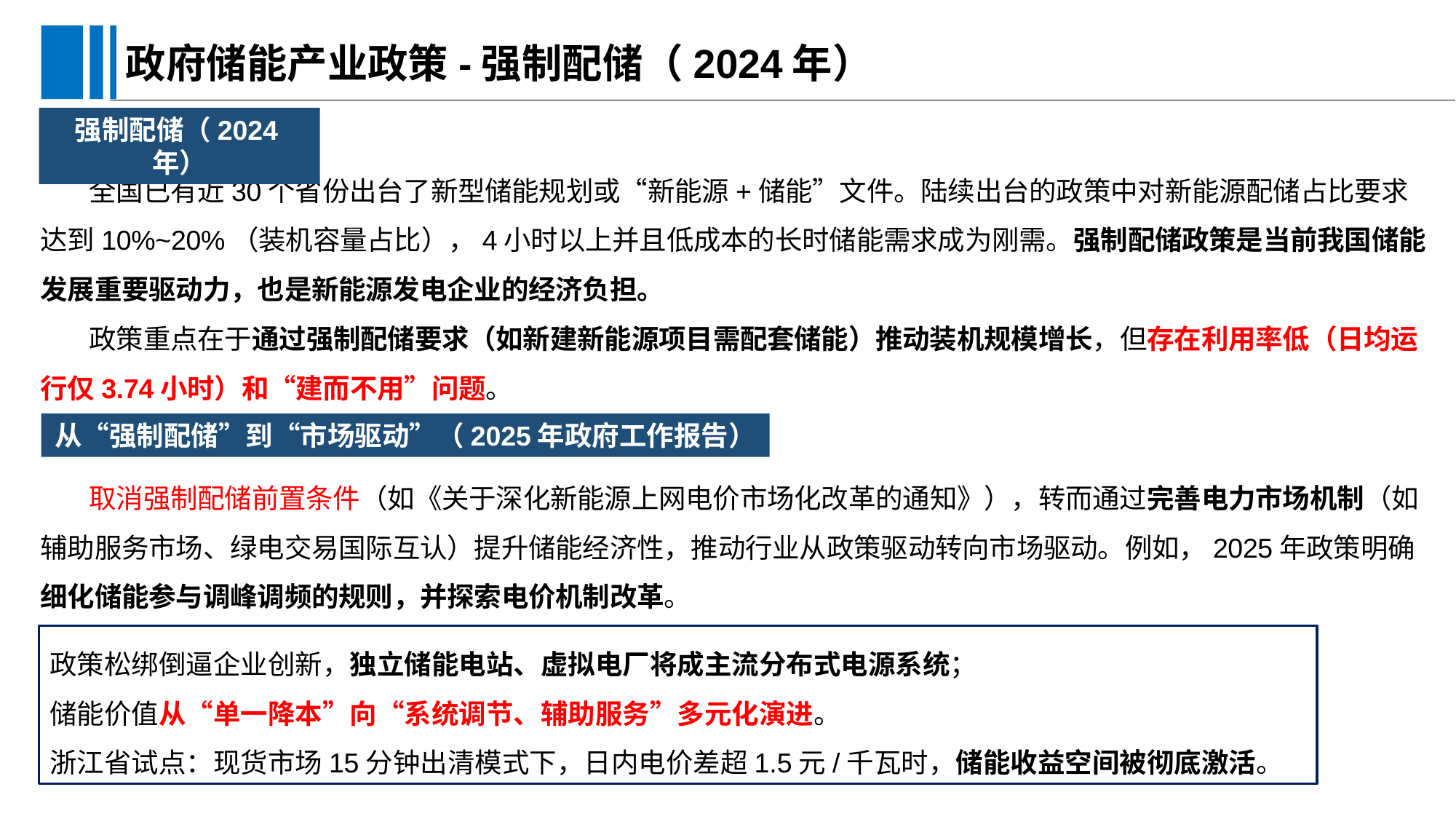

政府储能产业政策-强制配储（2024年）
强制配储（2024年）
       全国已有近30个省份出台了新型储能规划或“新能源+储能”文件。陆续出台的政策中对新能源配储占比要求达到10%~20%（装机容量占比），4小时以上并且低成本的长时储能需求成为刚需。强制配储政策是当前我国储能发展重要驱动力，也是新能源发电企业的经济负担。
       政策重点在于通过强制配储要求（如新建新能源项目需配套储能）推动装机规模增长，但存在利用率低（日均运行仅3.74小时）和“建而不用”问题。
从“强制配储”到“市场驱动”（2025年政府工作报告）
       取消强制配储前置条件（如《关于深化新能源上网电价市场化改革的通知》），转而通过完善电力市场机制（如辅助服务市场、绿电交易国际互认）提升储能经济性，推动行业从政策驱动转向市场驱动。例如，2025年政策明确细化储能参与调峰调频的规则，并探索电价机制改革。
政策松绑倒逼企业创新，独立储能电站、虚拟电厂将成主流分布式电源系统；
储能价值从“单一降本”向“系统调节、辅助服务”多元化演进。
浙江省试点：现货市场15分钟出清模式下，日内电价差超1.5元/千瓦时，储能收益空间被彻底激活。